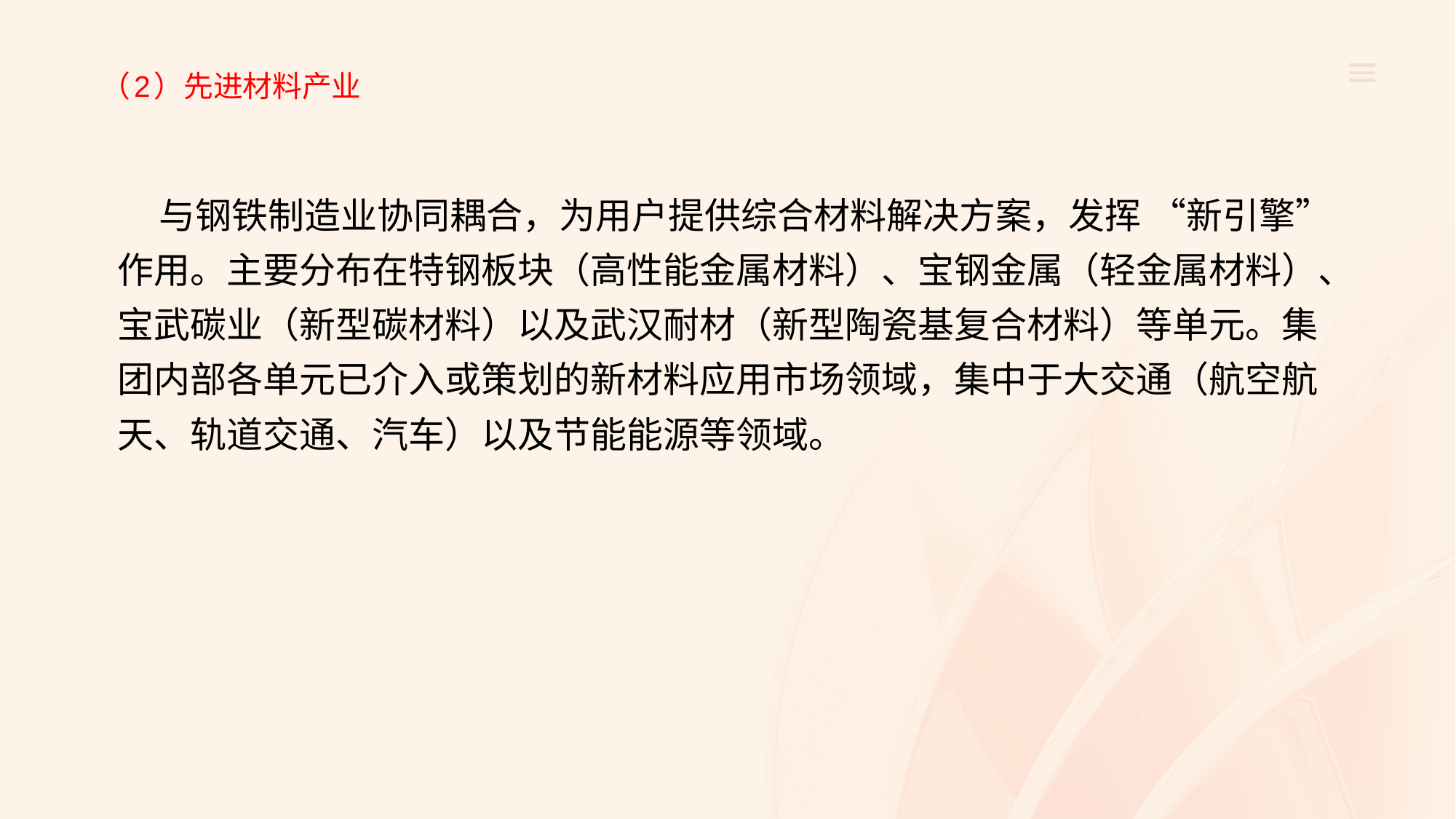

（2）先进材料产业
    与钢铁制造业协同耦合，为用户提供综合材料解决方案，发挥 “新引擎”作用。主要分布在特钢板块（高性能金属材料）、宝钢金属（轻金属材料）、宝武碳业（新型碳材料）以及武汉耐材（新型陶瓷基复合材料）等单元。集团内部各单元已介入或策划的新材料应用市场领域，集中于大交通（航空航天、轨道交通、汽车）以及节能能源等领域。